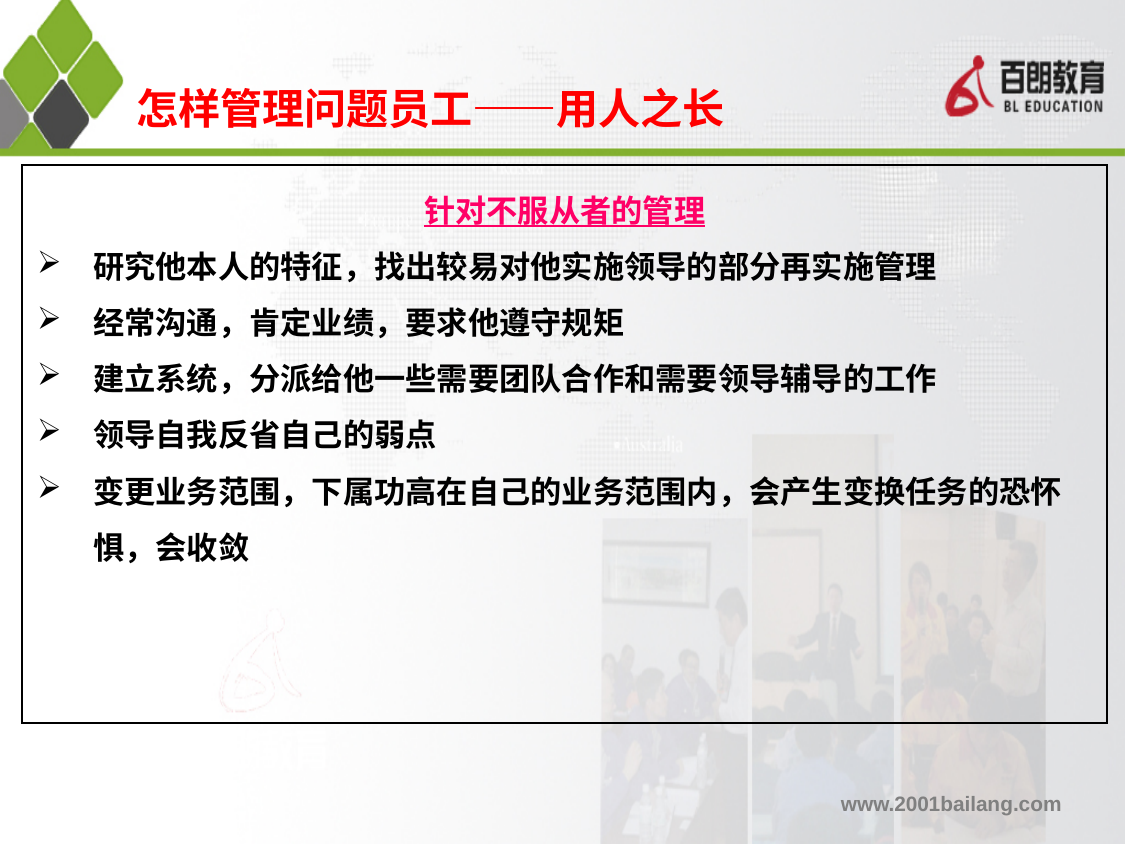

# 怎样管理问题员工——用人之长
针对不服从者的管理
研究他本人的特征，找出较易对他实施领导的部分再实施管理
经常沟通，肯定业绩，要求他遵守规矩
建立系统，分派给他一些需要团队合作和需要领导辅导的工作
领导自我反省自己的弱点
变更业务范围，下属功高在自己的业务范围内，会产生变换任务的恐怀惧，会收敛